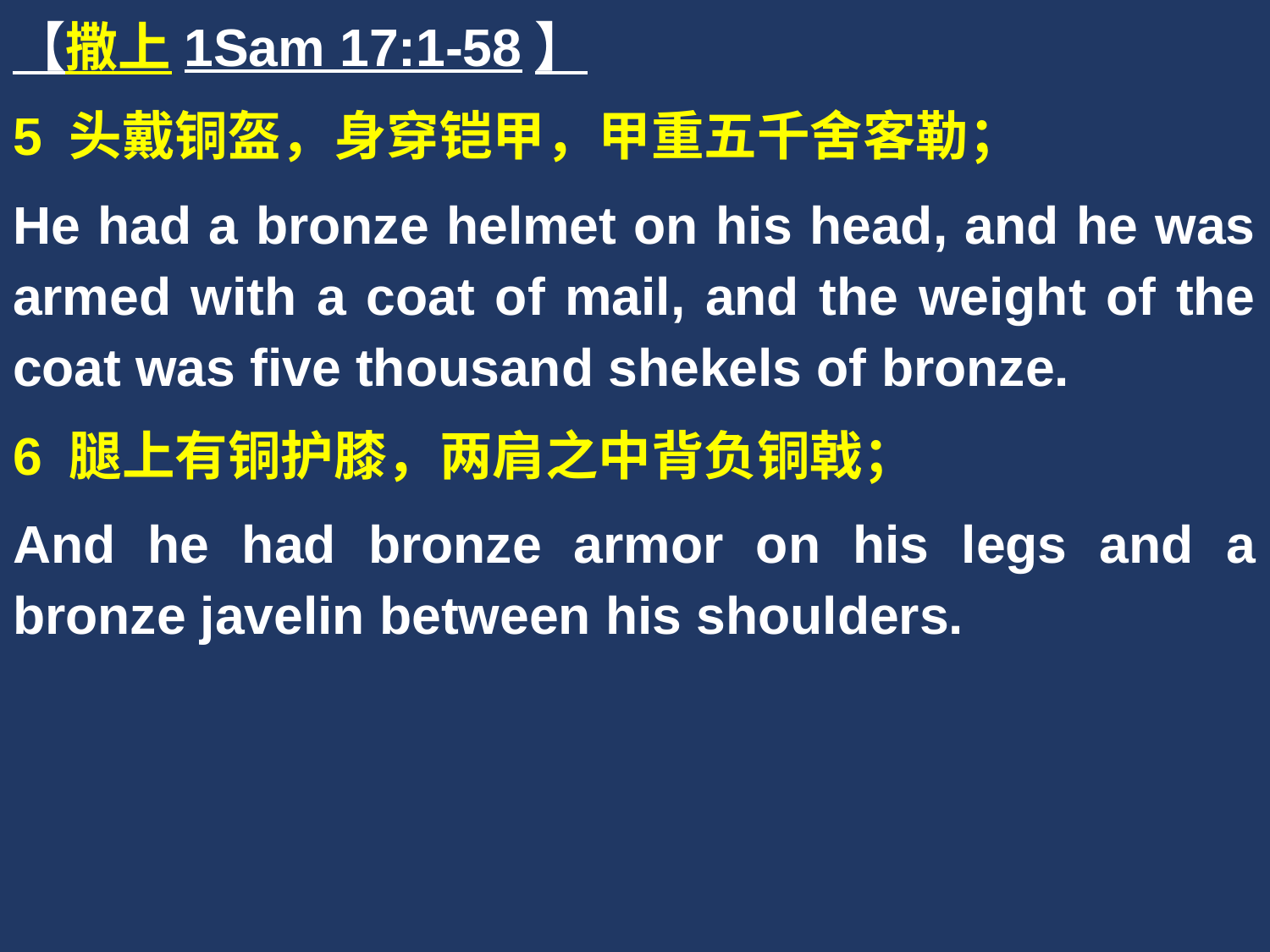

【撒上1Sam 17:1-58】
5 头戴铜盔，身穿铠甲，甲重五千舍客勒；
He had a bronze helmet on his head, and he was armed with a coat of mail, and the weight of the coat was five thousand shekels of bronze.
6 腿上有铜护膝，两肩之中背负铜戟；
And he had bronze armor on his legs and a bronze javelin between his shoulders.